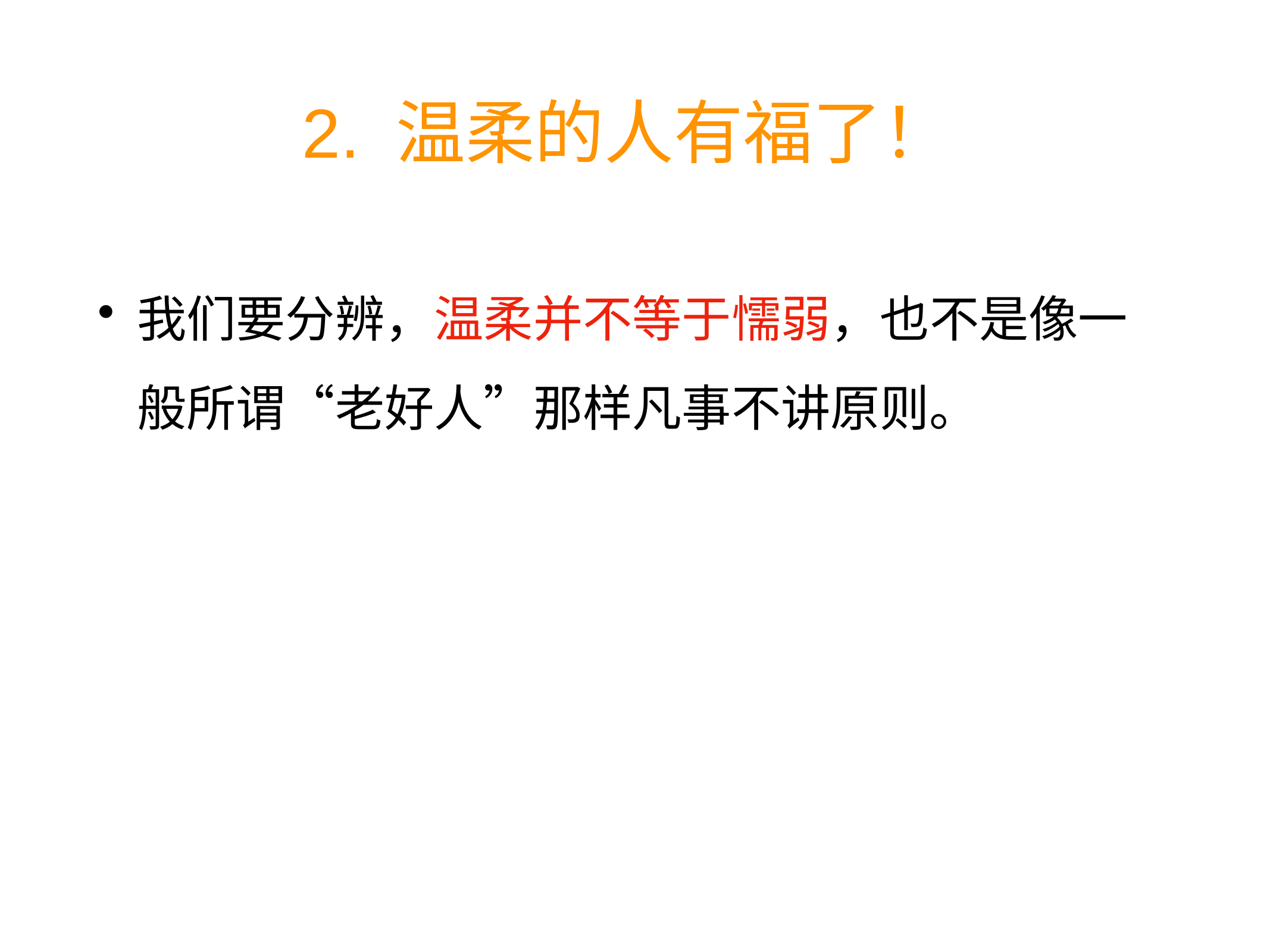

# 2. 温柔的人有福了！
我们要分辨，温柔并不等于懦弱，也不是像一般所谓“老好人”那样凡事不讲原则。